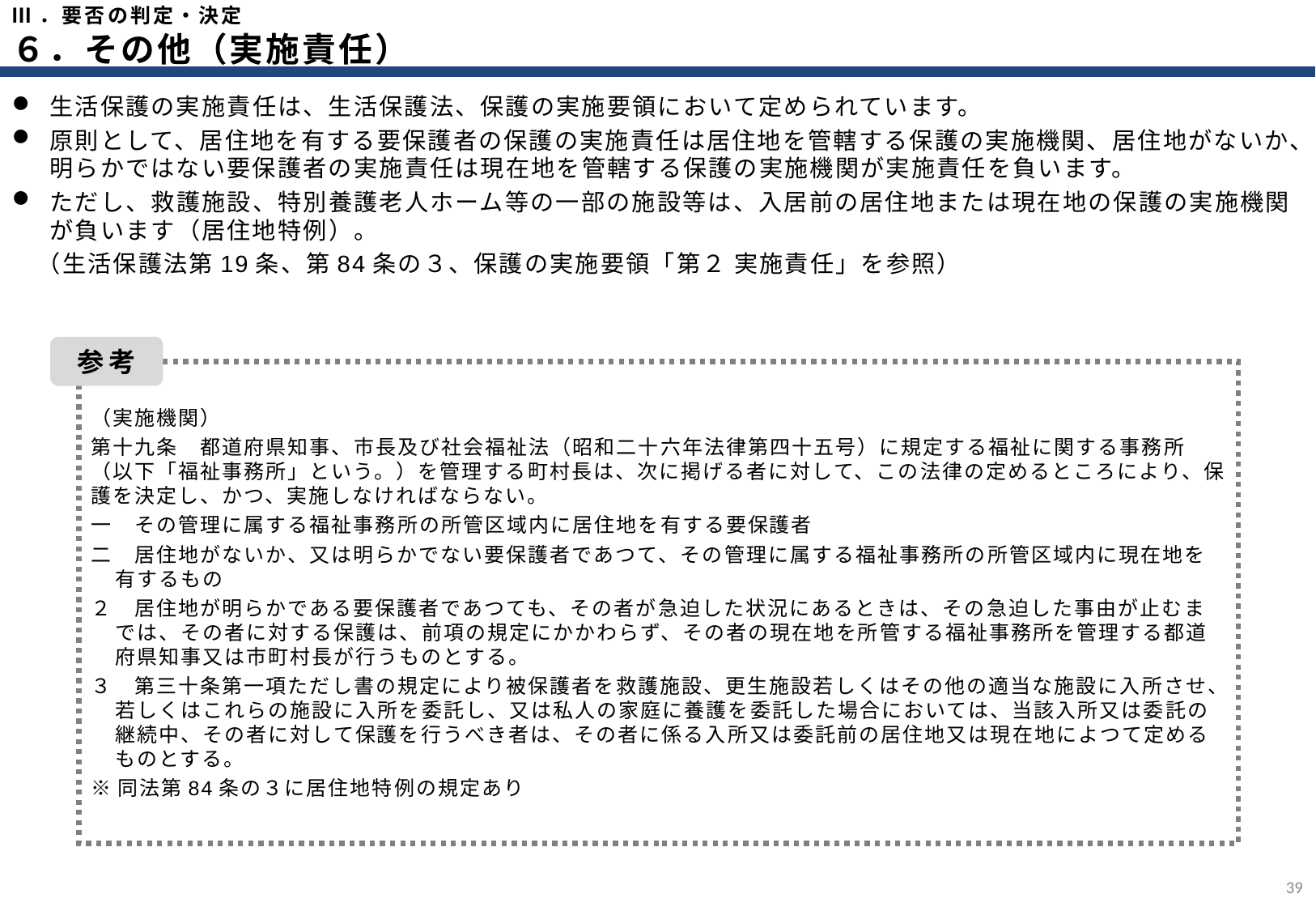

Ⅲ．要否の判定・決定
６．その他（実施責任）
生活保護の実施責任は、生活保護法、保護の実施要領において定められています。
原則として、居住地を有する要保護者の保護の実施責任は居住地を管轄する保護の実施機関、居住地がないか、明らかではない要保護者の実施責任は現在地を管轄する保護の実施機関が実施責任を負います。
ただし、救護施設、特別養護老人ホーム等の一部の施設等は、入居前の居住地または現在地の保護の実施機関が負います（居住地特例）。
　（生活保護法第19条、第84条の３、保護の実施要領「第２ 実施責任」を参照）

参考
（実施機関）
第十九条　都道府県知事、市長及び社会福祉法（昭和二十六年法律第四十五号）に規定する福祉に関する事務所（以下「福祉事務所」という。）を管理する町村長は、次に掲げる者に対して、この法律の定めるところにより、保護を決定し、かつ、実施しなければならない。
一　その管理に属する福祉事務所の所管区域内に居住地を有する要保護者
二　居住地がないか、又は明らかでない要保護者であつて、その管理に属する福祉事務所の所管区域内に現在地を有するもの
２　居住地が明らかである要保護者であつても、その者が急迫した状況にあるときは、その急迫した事由が止むまでは、その者に対する保護は、前項の規定にかかわらず、その者の現在地を所管する福祉事務所を管理する都道府県知事又は市町村長が行うものとする。
３　第三十条第一項ただし書の規定により被保護者を救護施設、更生施設若しくはその他の適当な施設に入所させ、若しくはこれらの施設に入所を委託し、又は私人の家庭に養護を委託した場合においては、当該入所又は委託の継続中、その者に対して保護を行うべき者は、その者に係る入所又は委託前の居住地又は現在地によつて定めるものとする。
※同法第84条の３に居住地特例の規定あり
39